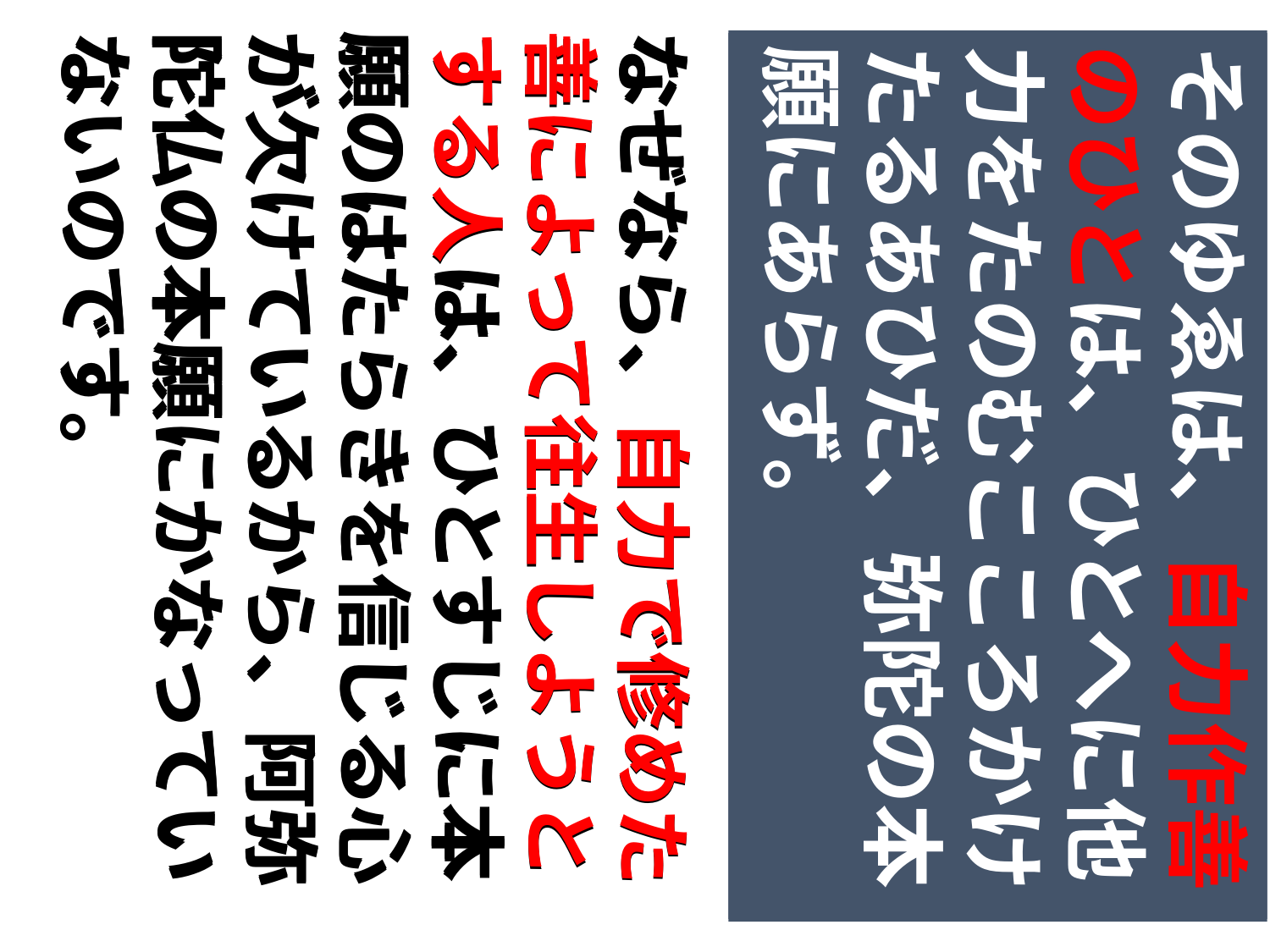

なぜなら、自力で修めた善によって往生しようとする人は、ひとすじに本願のはたらきを信じる心が欠けているから、阿弥陀仏の本願にかなっていないのです。

なぜなら、自力で修めた善によって往生しようとする人は、ひとすじに本願のはたらきを信じる心が欠けているから、阿弥陀仏の本願にかなっていないのです。

そのゆゑは、自力作善のひとは、ひとへに他力をたのむこころかけたるあひだ、弥陀の本願にあらず。
そのゆゑは、自力作善のひとは、ひとへに他力をたのむこころかけたるあひだ、弥陀の本願にあらず。